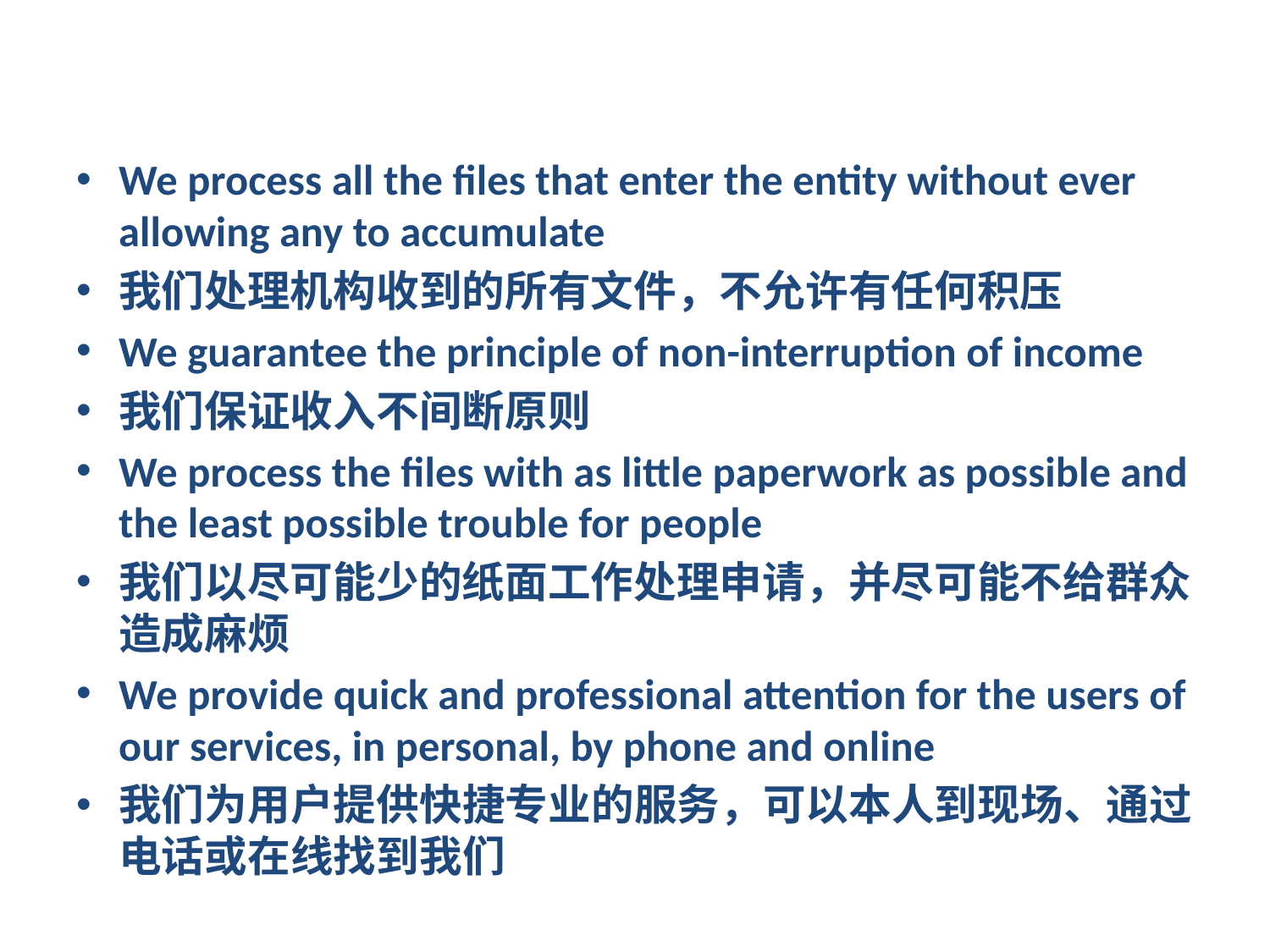

We process all the files that enter the entity without ever allowing any to accumulate
我们处理机构收到的所有文件，不允许有任何积压
We guarantee the principle of non-interruption of income
我们保证收入不间断原则
We process the files with as little paperwork as possible and the least possible trouble for people
我们以尽可能少的纸面工作处理申请，并尽可能不给群众造成麻烦
We provide quick and professional attention for the users of our services, in personal, by phone and online
我们为用户提供快捷专业的服务，可以本人到现场、通过电话或在线找到我们